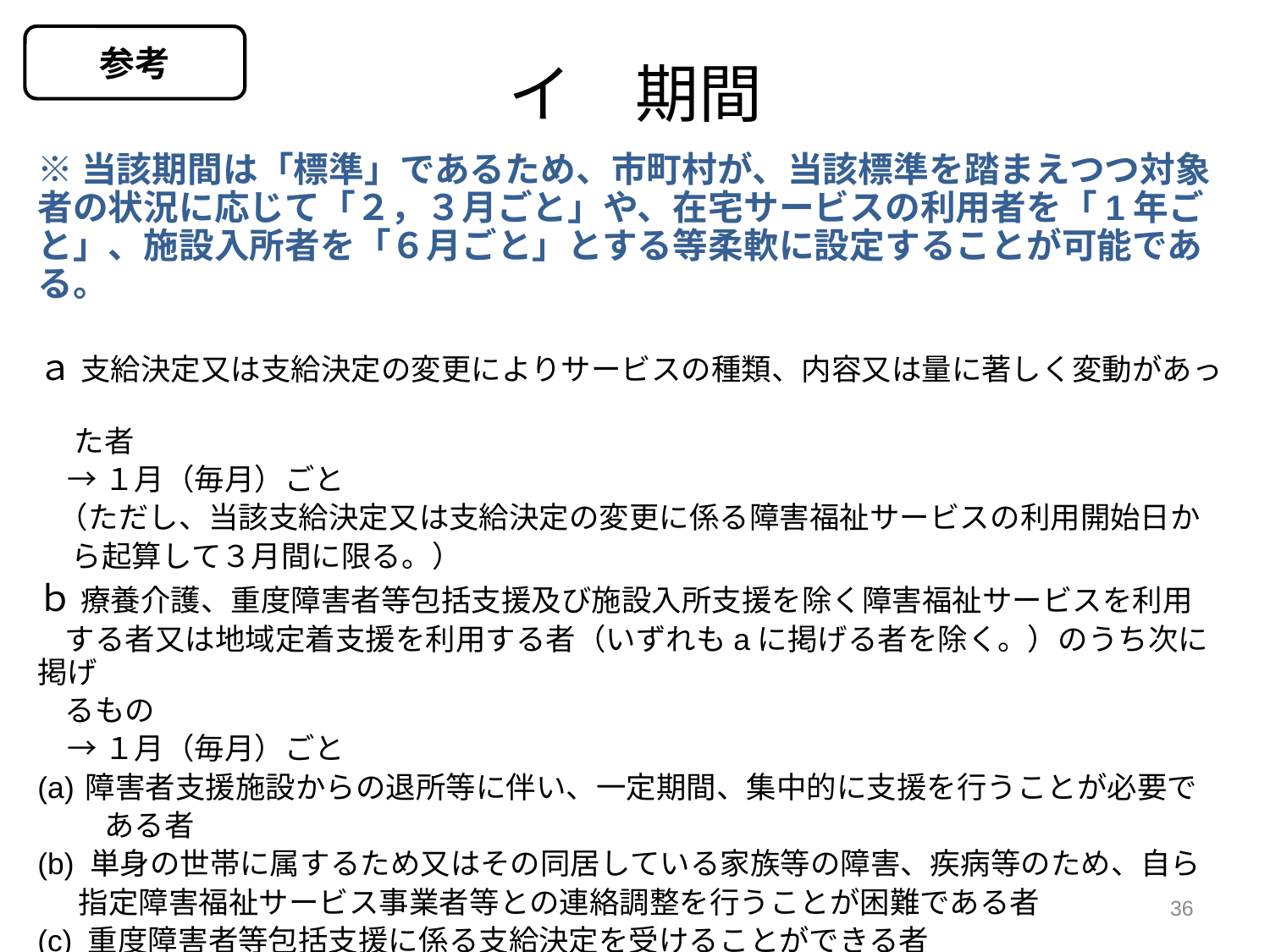

参考
# イ　期間
※当該期間は「標準」であるため、市町村が、当該標準を踏まえつつ対象者の状況に応じて「２，３月ごと」や、在宅サービスの利用者を「1年ごと」、施設入所者を「６月ごと」とする等柔軟に設定することが可能である。

ａ 支給決定又は支給決定の変更によりサービスの種類、内容又は量に著しく変動があっ
　 た者
　→ １月（毎月）ごと
  （ただし、当該支給決定又は支給決定の変更に係る障害福祉サービスの利用開始日か
    ら起算して３月間に限る。）
ｂ 療養介護、重度障害者等包括支援及び施設入所支援を除く障害福祉サービスを利用
   する者又は地域定着支援を利用する者（いずれもaに掲げる者を除く。）のうち次に掲げ
   るもの
　→ １月（毎月）ごと
障害者支援施設からの退所等に伴い、一定期間、集中的に支援を行うことが必要で
　　 ある者
(b) 単身の世帯に属するため又はその同居している家族等の障害、疾病等のため、自ら
     指定障害福祉サービス事業者等との連絡調整を行うことが困難である者
(c) 重度障害者等包括支援に係る支給決定を受けることができる者
36